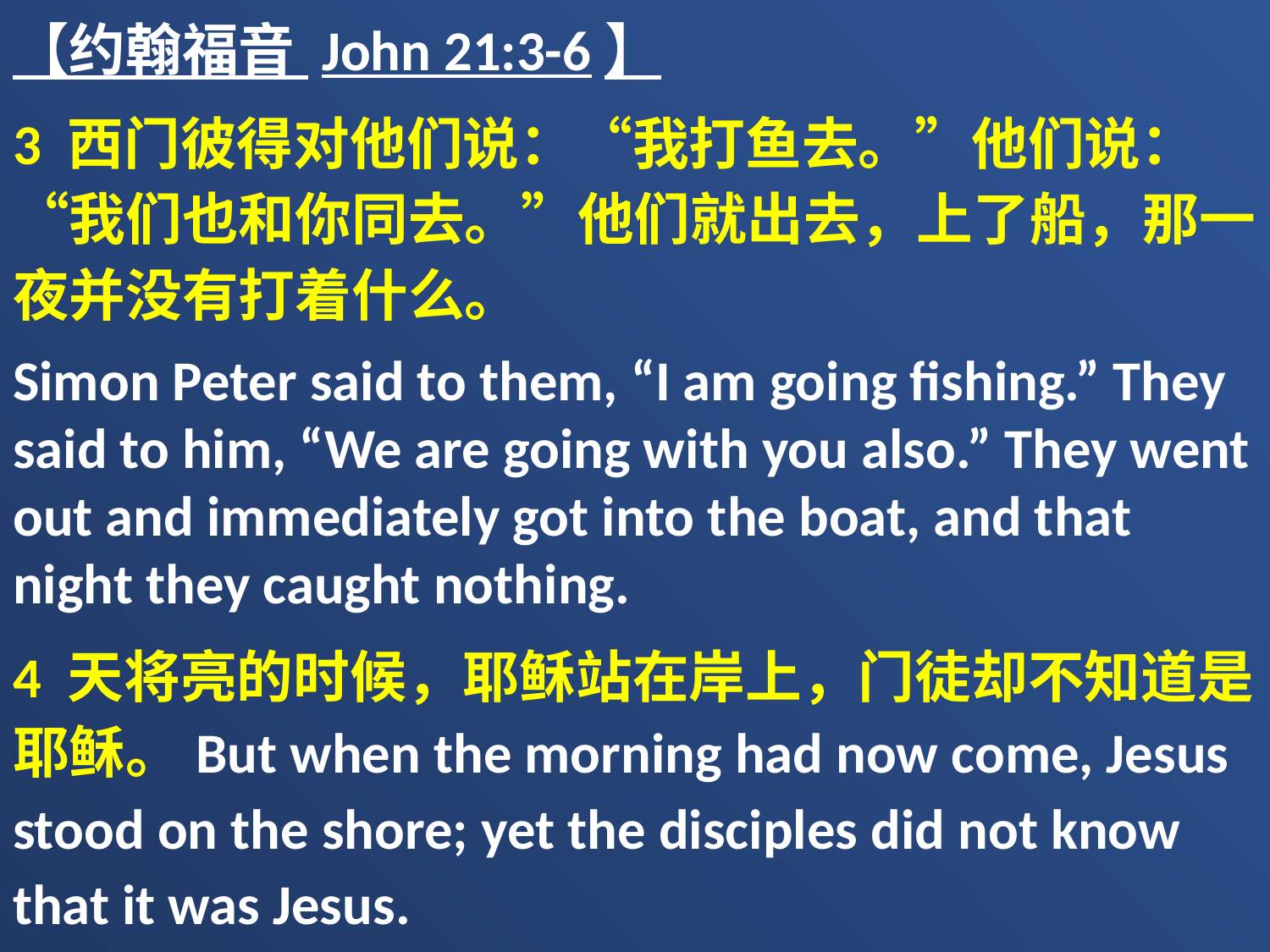

【约翰福音 John 21:3-6】
3 西门彼得对他们说：“我打鱼去。”他们说：“我们也和你同去。”他们就出去，上了船，那一夜并没有打着什么。
Simon Peter said to them, “I am going fishing.” They said to him, “We are going with you also.” They went out and immediately got into the boat, and that night they caught nothing.
4 天将亮的时候，耶稣站在岸上，门徒却不知道是耶稣。But when the morning had now come, Jesus stood on the shore; yet the disciples did not know that it was Jesus.